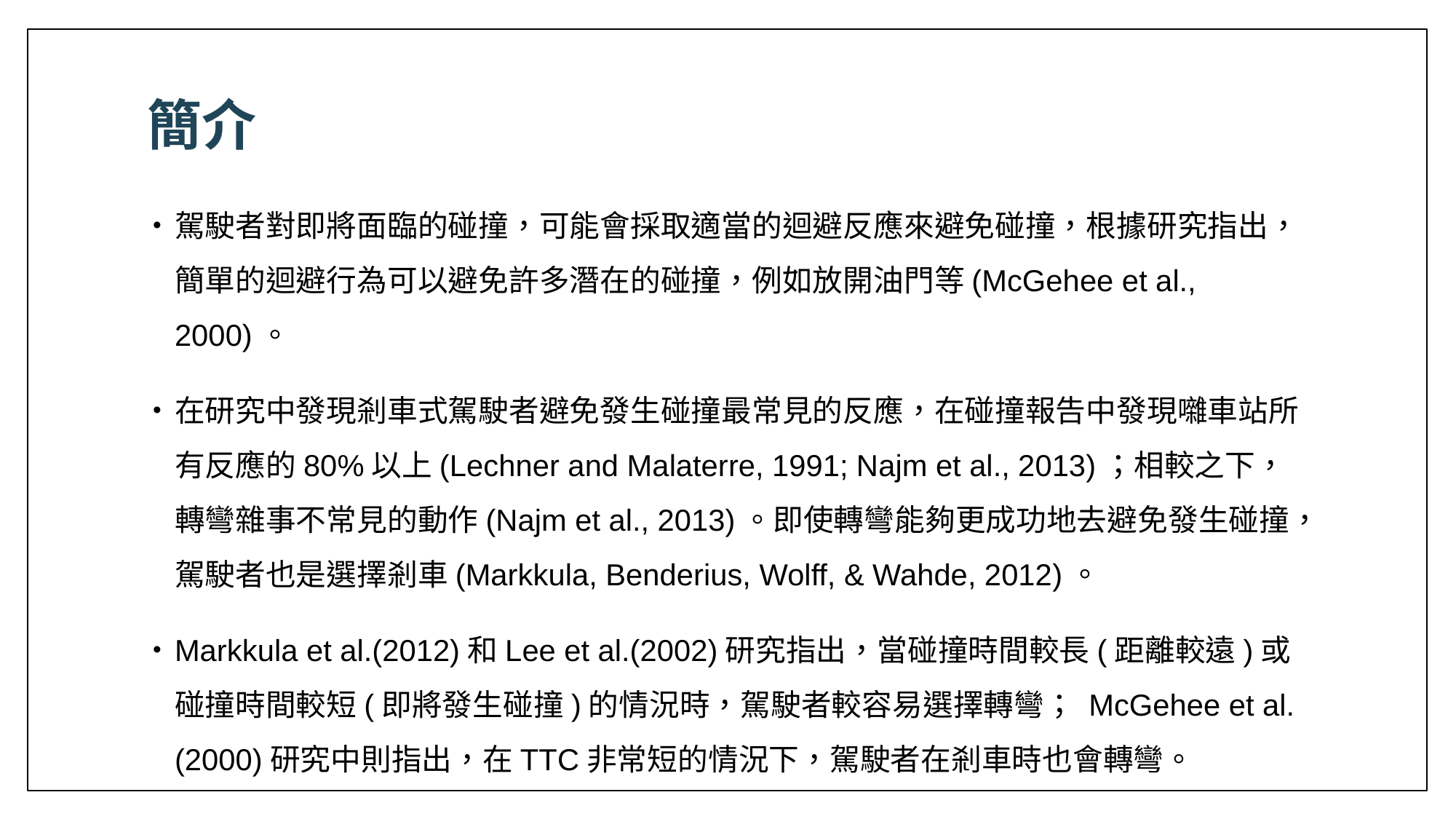

# 簡介
駕駛者對即將面臨的碰撞，可能會採取適當的迴避反應來避免碰撞，根據研究指出，簡單的迴避行為可以避免許多潛在的碰撞，例如放開油門等(McGehee et al., 2000)。
在研究中發現剎車式駕駛者避免發生碰撞最常見的反應，在碰撞報告中發現囃車站所有反應的80%以上(Lechner and Malaterre, 1991; Najm et al., 2013)；相較之下，轉彎雜事不常見的動作(Najm et al., 2013)。即使轉彎能夠更成功地去避免發生碰撞，駕駛者也是選擇剎車(Markkula, Benderius, Wolff, & Wahde, 2012)。
Markkula et al.(2012)和Lee et al.(2002)研究指出，當碰撞時間較長(距離較遠)或碰撞時間較短(即將發生碰撞)的情況時，駕駛者較容易選擇轉彎； McGehee et al.(2000)研究中則指出，在TTC非常短的情況下，駕駛者在剎車時也會轉彎。